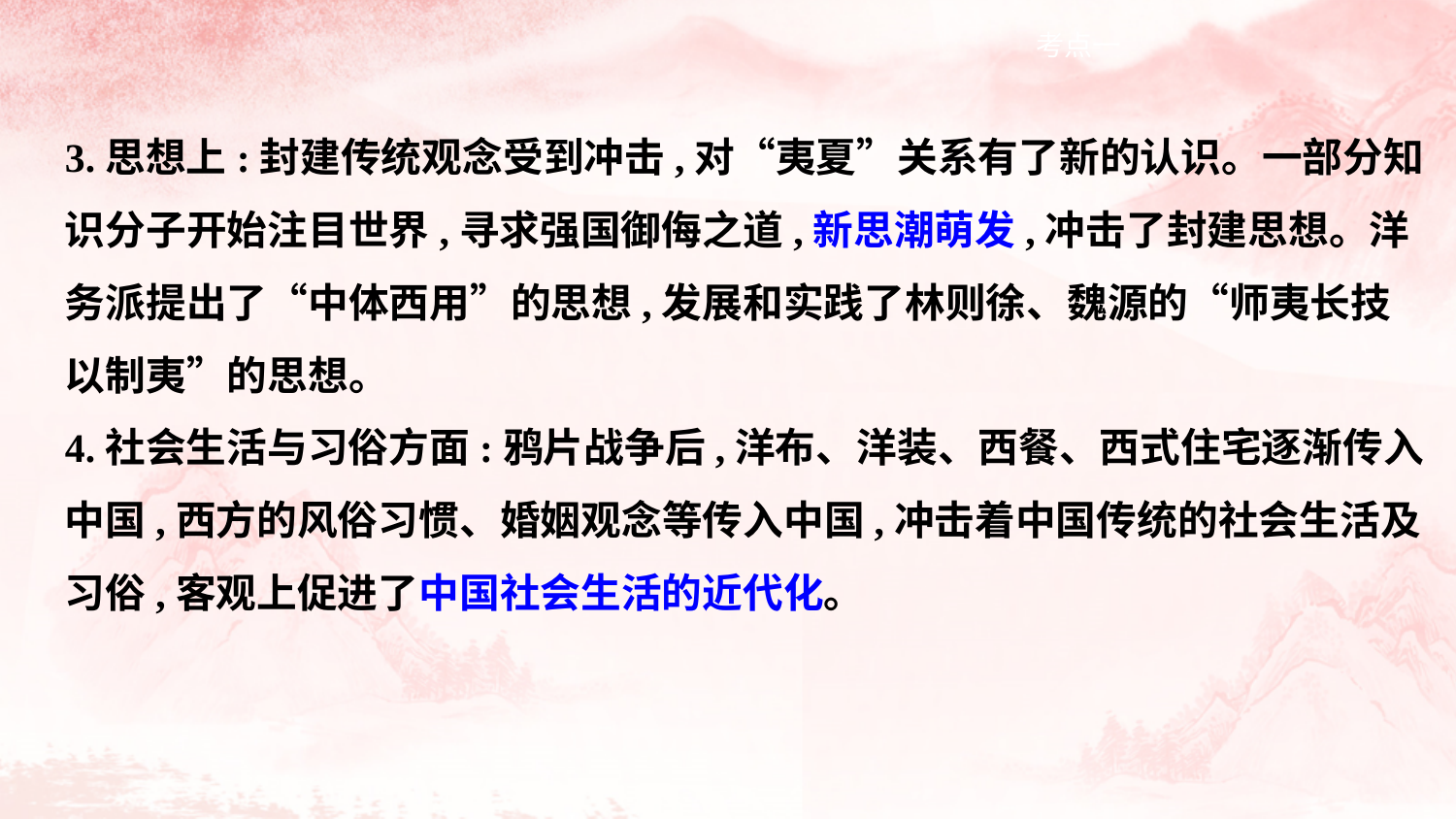

3.思想上:封建传统观念受到冲击,对“夷夏”关系有了新的认识。一部分知
识分子开始注目世界,寻求强国御侮之道,新思潮萌发,冲击了封建思想。洋
务派提出了“中体西用”的思想,发展和实践了林则徐、魏源的“师夷长技
以制夷”的思想。
4.社会生活与习俗方面:鸦片战争后,洋布、洋装、西餐、西式住宅逐渐传入
中国,西方的风俗习惯、婚姻观念等传入中国,冲击着中国传统的社会生活及
习俗,客观上促进了中国社会生活的近代化。